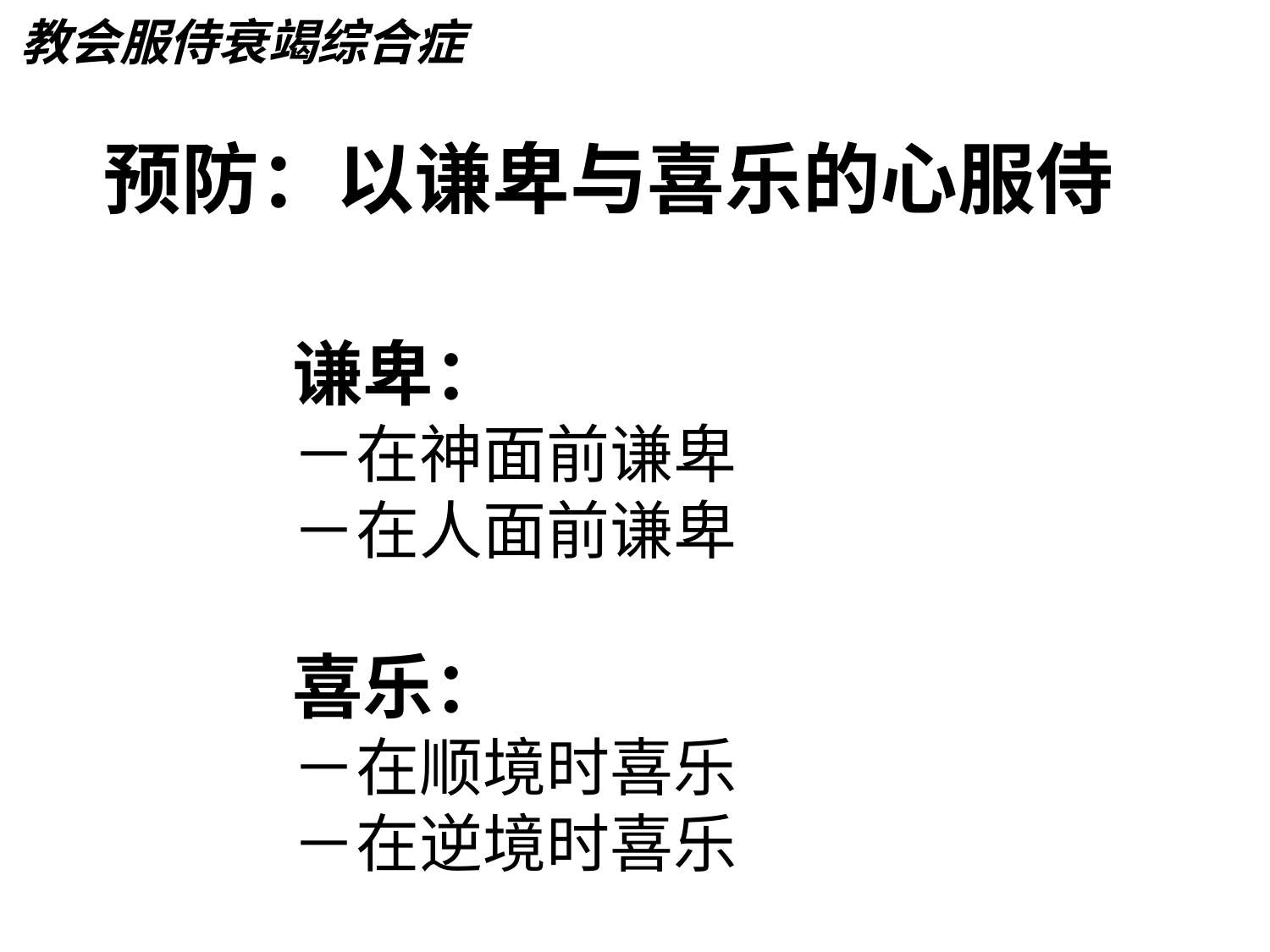

教会服侍衰竭综合症
# 预防：以谦卑与喜乐的心服侍
谦卑：
－在神面前谦卑
－在人面前谦卑

喜乐：
－在顺境时喜乐
－在逆境时喜乐